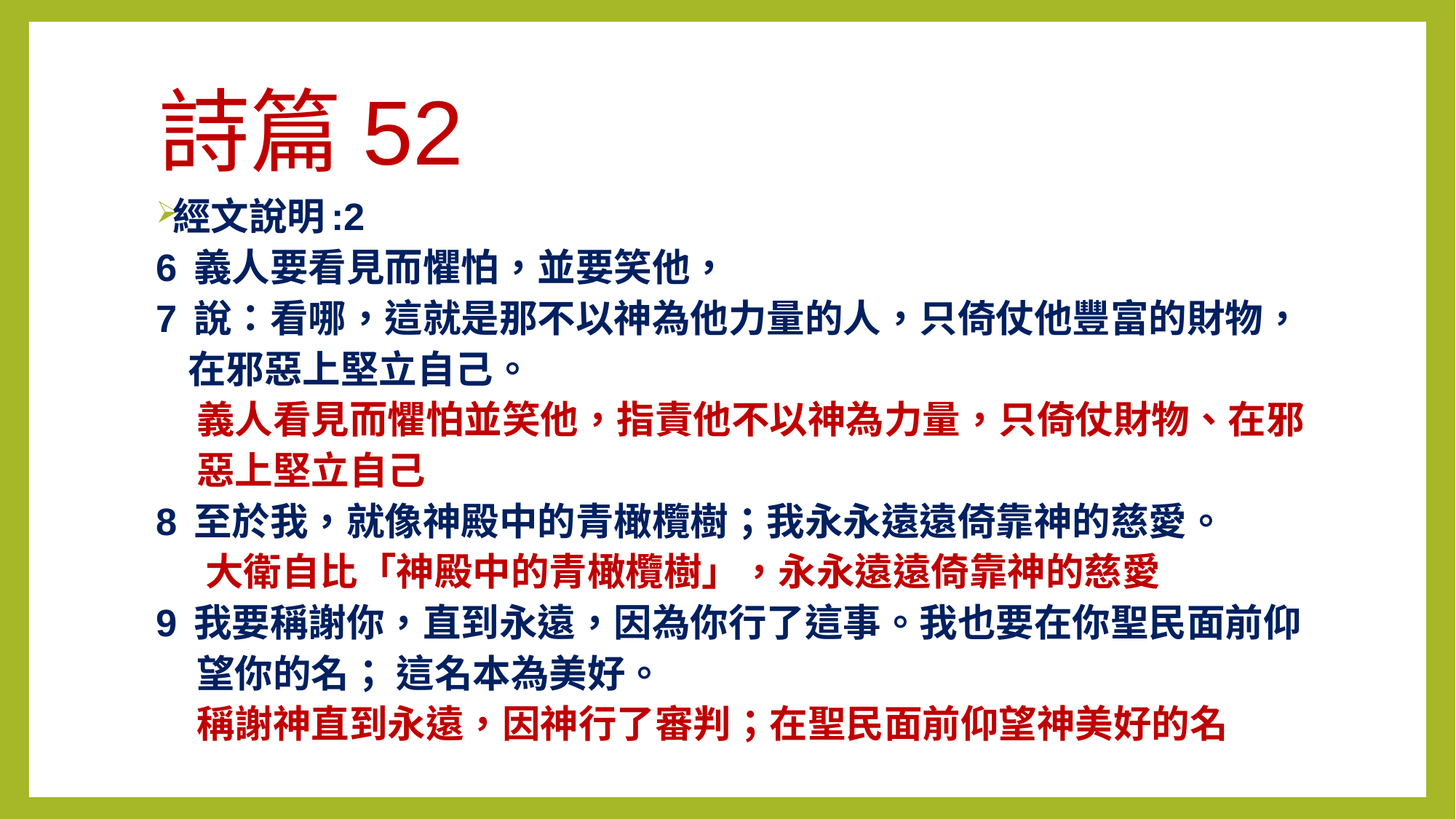

# 詩篇52
經文說明:2
6 義人要看見而懼怕，並要笑他，
7 說：看哪，這就是那不以神為他力量的人，只倚仗他豐富的財物，
   在邪惡上堅立自己。
    義人看見而懼怕並笑他，指責他不以神為力量，只倚仗財物、在邪
    惡上堅立自己
8 至於我，就像神殿中的青橄欖樹；我永永遠遠倚靠神的慈愛。
     大衛自比「神殿中的青橄欖樹」，永永遠遠倚靠神的慈愛
9 我要稱謝你，直到永遠，因為你行了這事。我也要在你聖民面前仰
    望你的名； 這名本為美好。
    稱謝神直到永遠，因神行了審判；在聖民面前仰望神美好的名